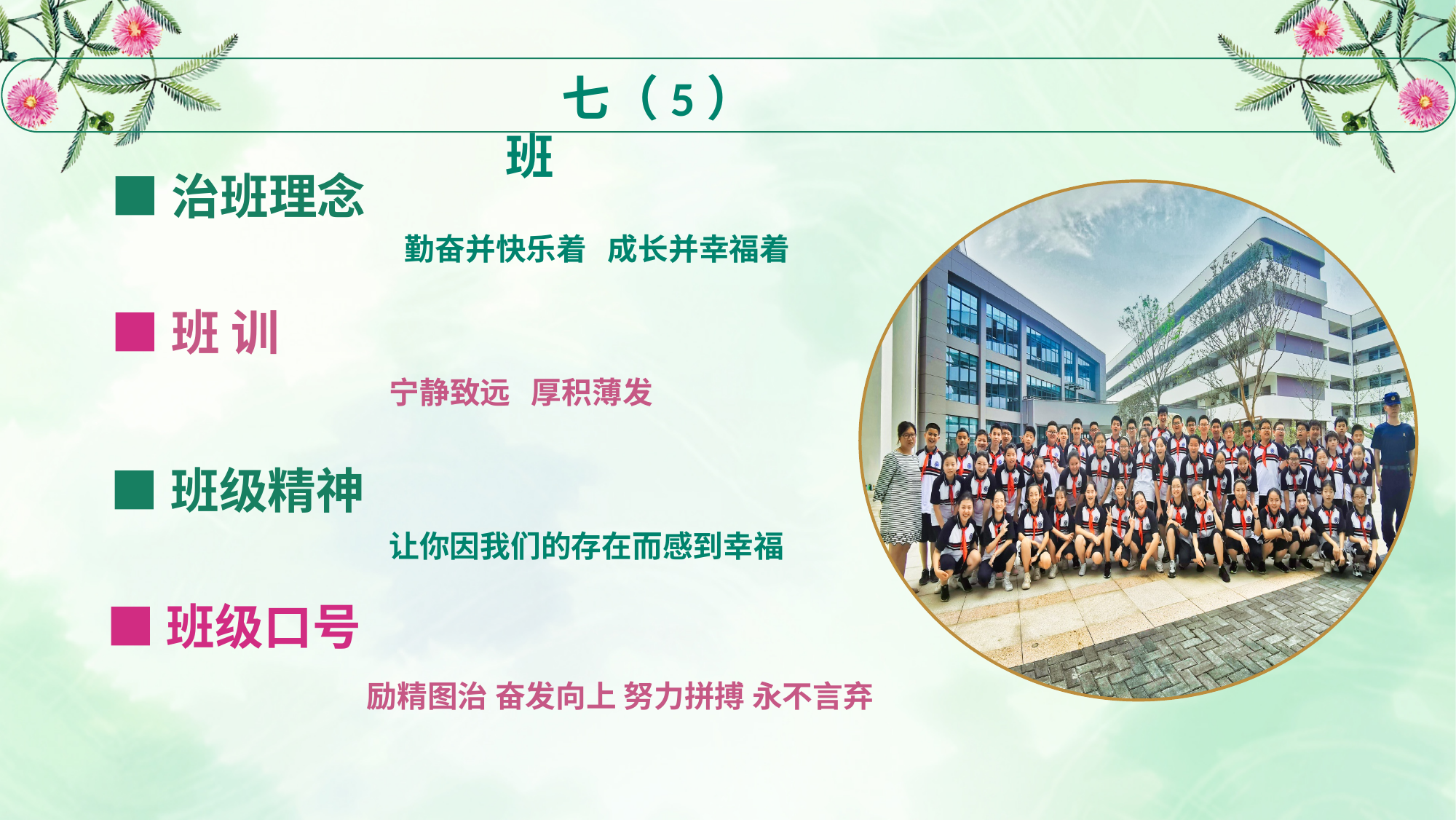

七（5）班
■治班理念

  勤奋并快乐着   成长并幸福着
■班 训
        宁静致远   厚积薄发
■班级精神
       让你因我们的存在而感到幸福
■班级口号
                      励精图治 奋发向上 努力拼搏 永不言弃